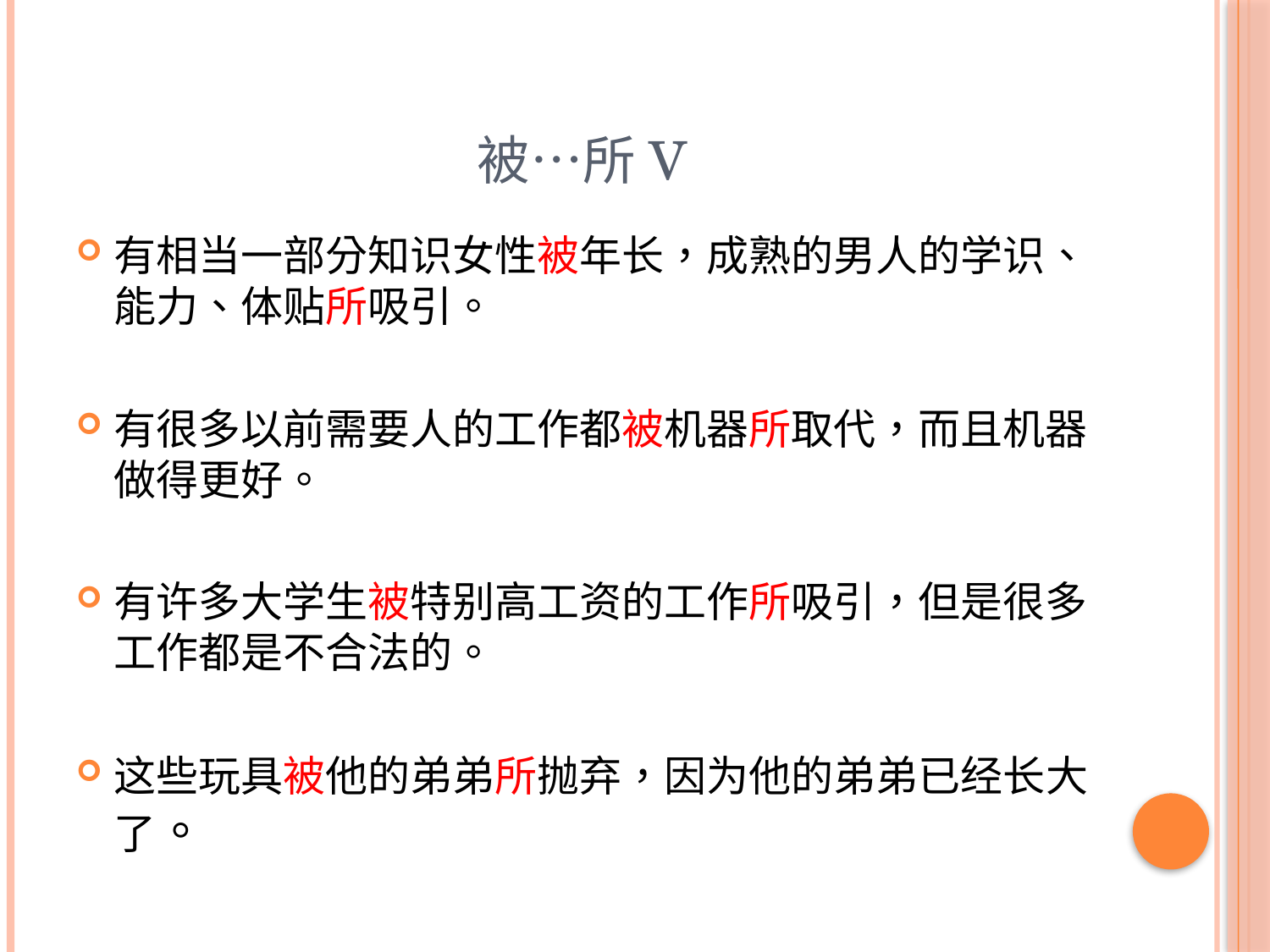

# 被…所V
有相当一部分知识女性被年长，成熟的男人的学识、能力、体贴所吸引。

有很多以前需要人的工作都被机器所取代，而且机器做得更好。

有许多大学生被特别高工资的工作所吸引，但是很多工作都是不合法的。

这些玩具被他的弟弟所抛弃，因为他的弟弟已经长大了。